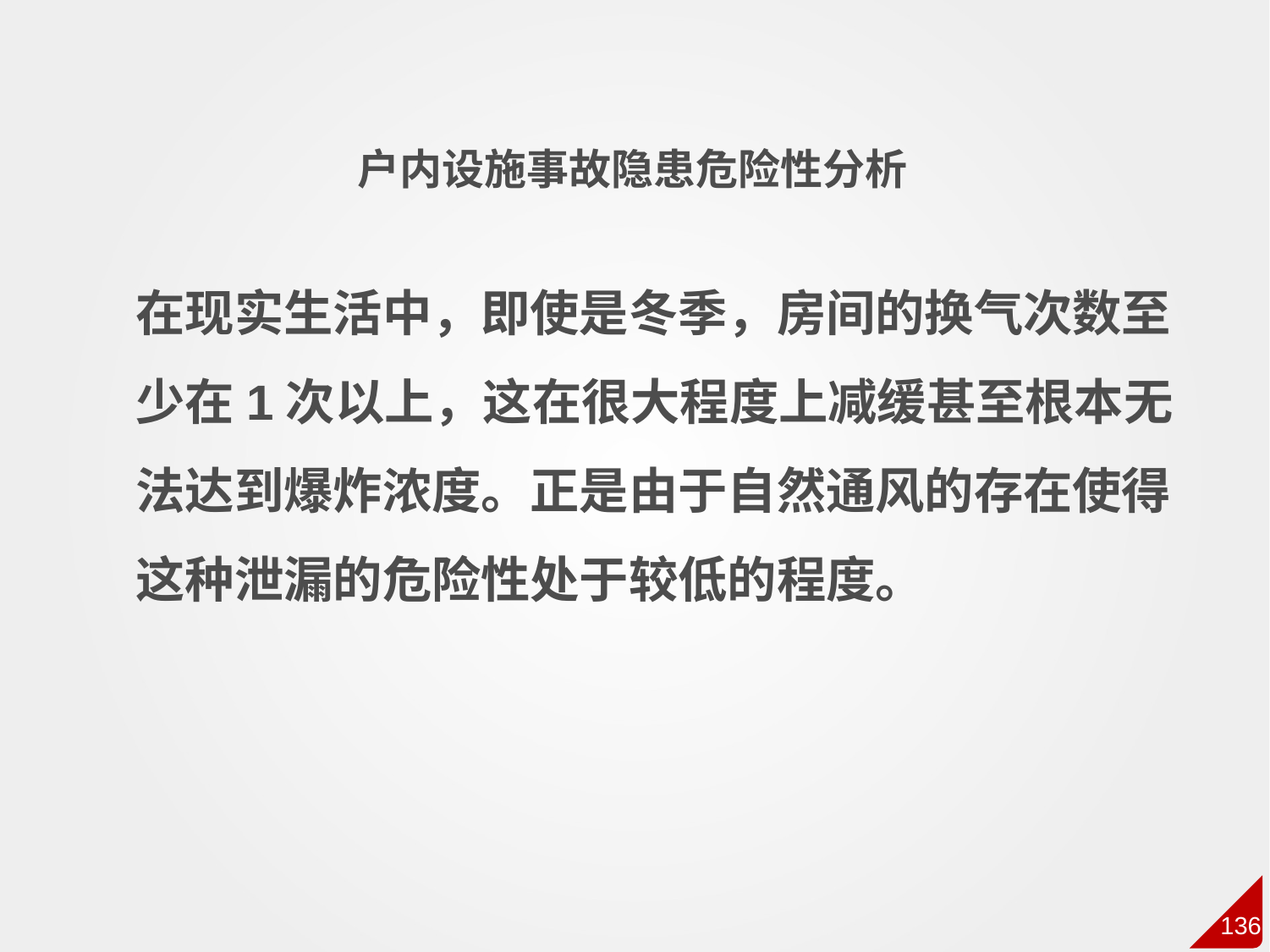

户内设施事故隐患危险性分析

在现实生活中，即使是冬季，房间的换气次数至少在1次以上，这在很大程度上减缓甚至根本无法达到爆炸浓度。正是由于自然通风的存在使得这种泄漏的危险性处于较低的程度。